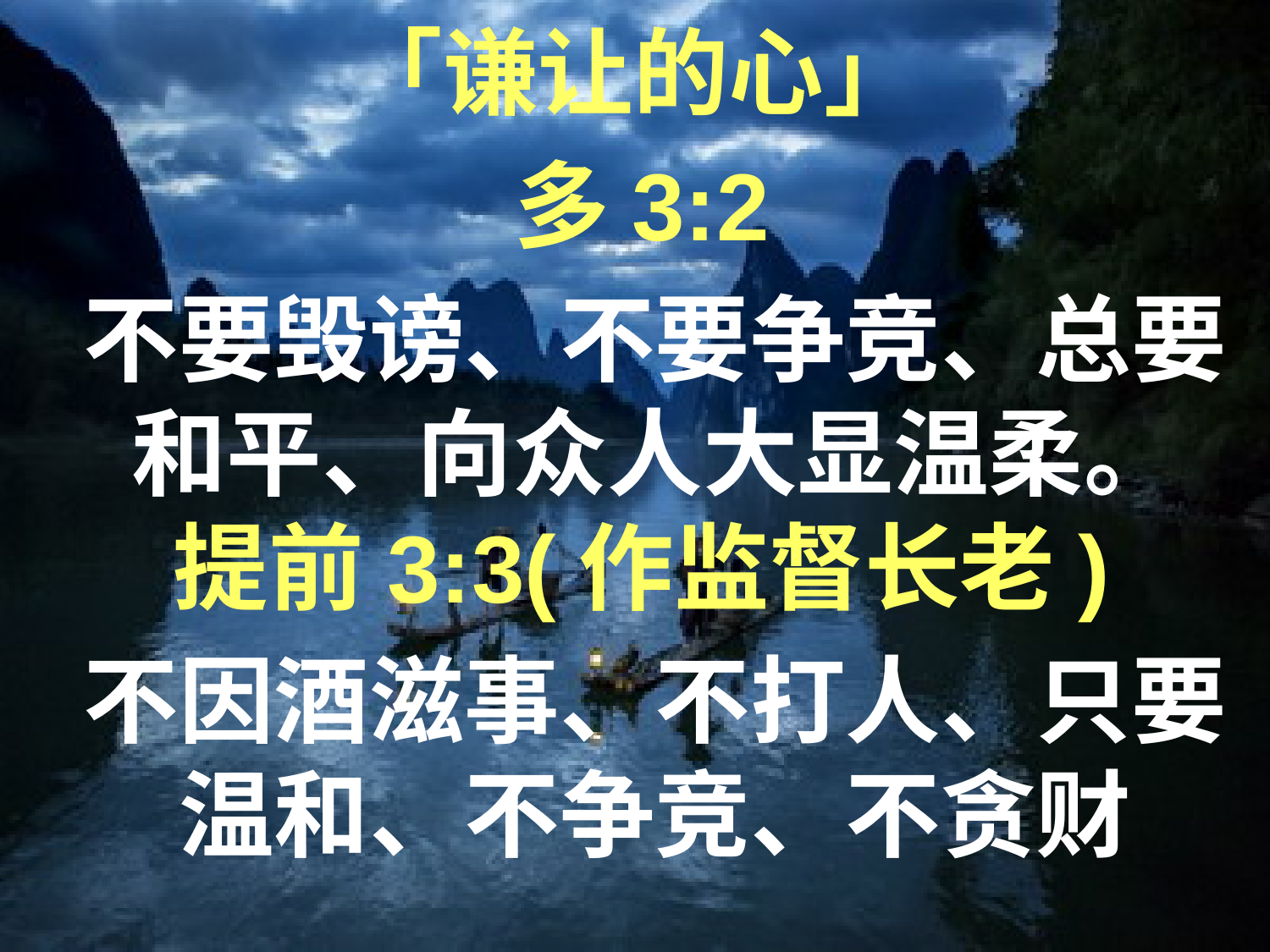

「谦让的心」
多3:2
不要毁谤、不要争竞、总要和平、向众人大显温柔。 提前3:3(作监督长老)
不因酒滋事、不打人、只要温和、不争竞、不贪财